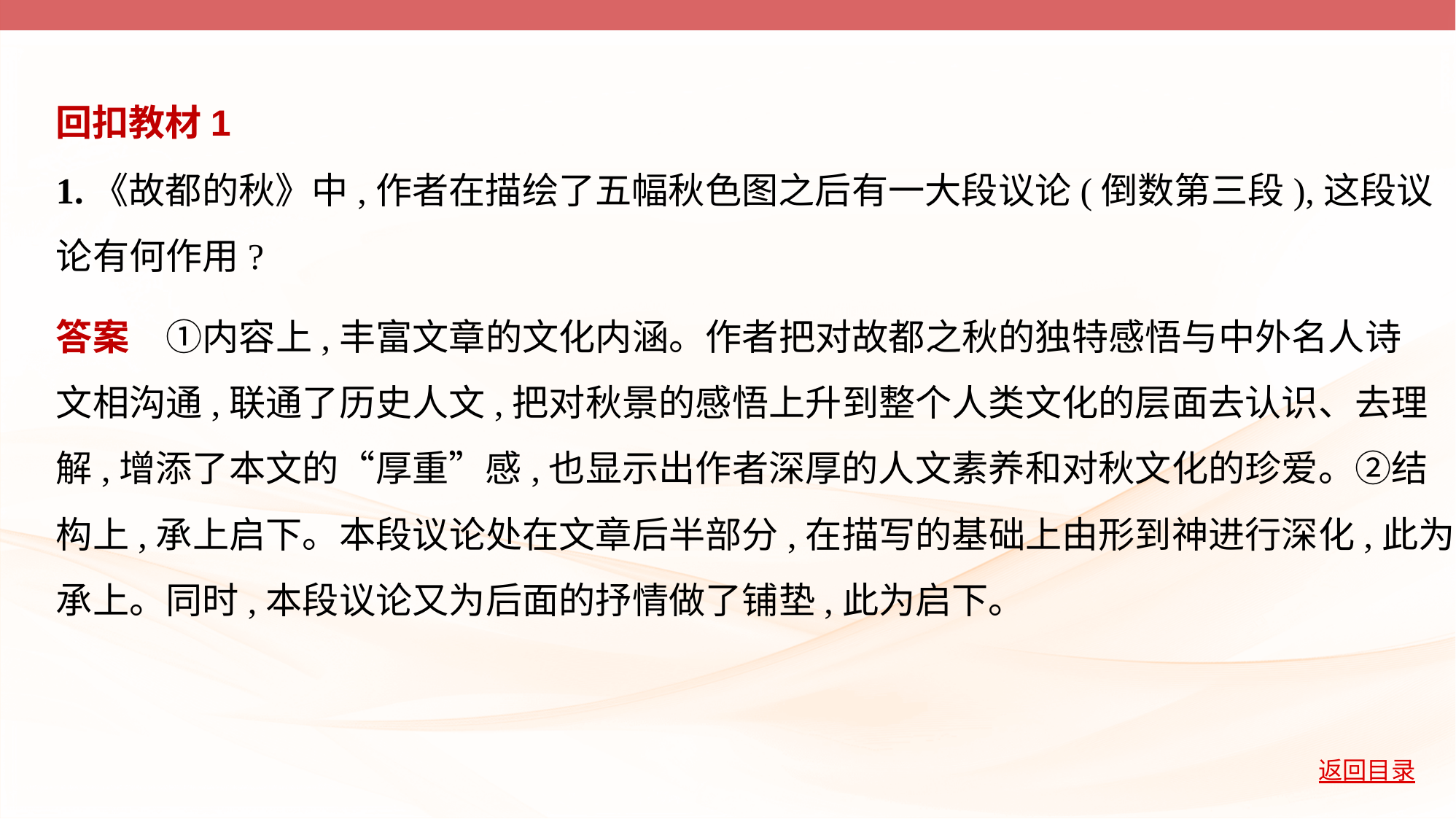

回扣教材1
1.《故都的秋》中,作者在描绘了五幅秋色图之后有一大段议论(倒数第三段),这段议
论有何作用?
答案　①内容上,丰富文章的文化内涵。作者把对故都之秋的独特感悟与中外名人诗
文相沟通,联通了历史人文,把对秋景的感悟上升到整个人类文化的层面去认识、去理
解,增添了本文的“厚重”感,也显示出作者深厚的人文素养和对秋文化的珍爱。②结
构上,承上启下。本段议论处在文章后半部分,在描写的基础上由形到神进行深化,此为
承上。同时,本段议论又为后面的抒情做了铺垫,此为启下。